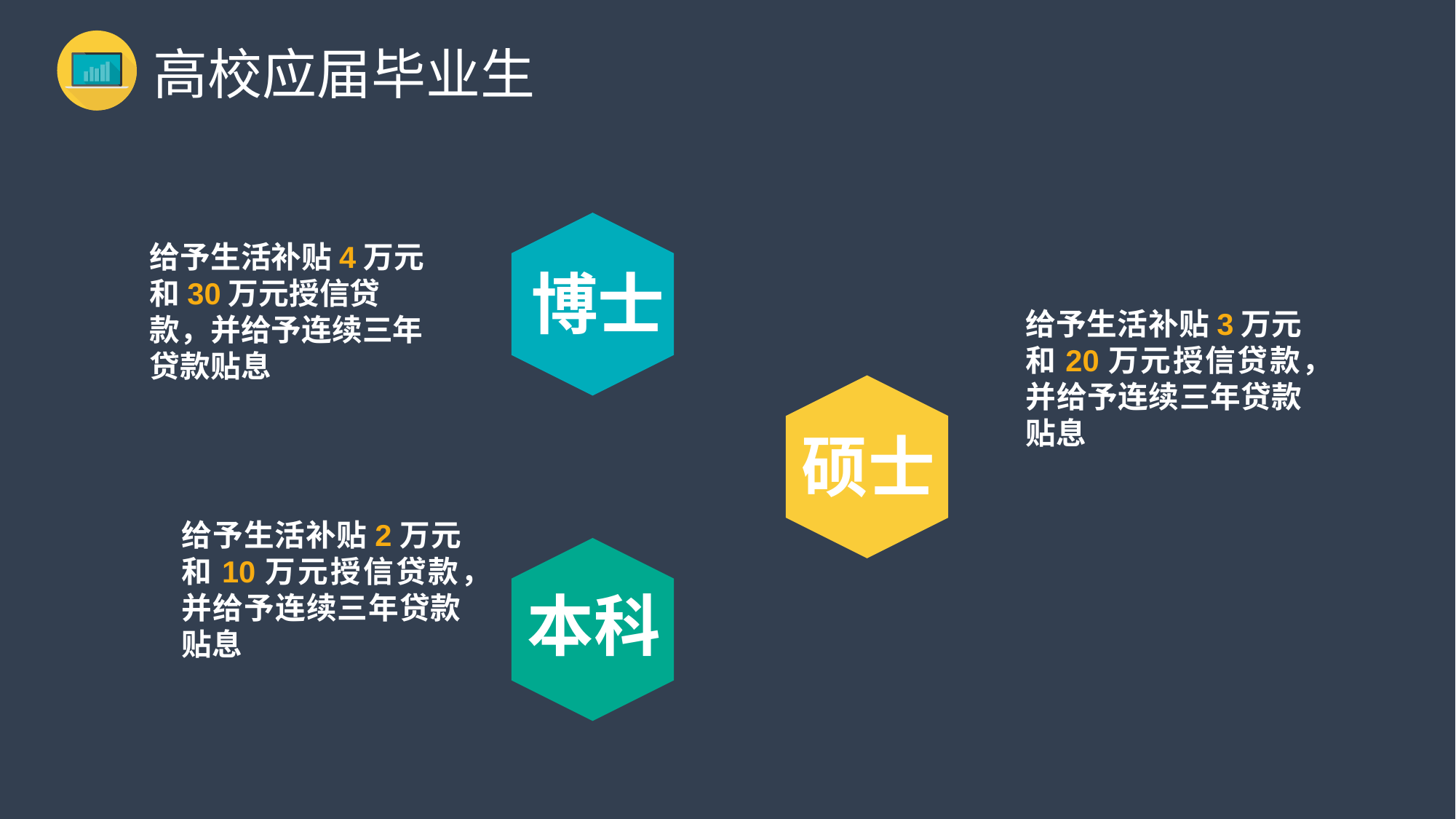

高校应届毕业生

博士

给予生活补贴4万元和30万元授信贷款，并给予连续三年贷款贴息
给予生活补贴3万元和20万元授信贷款，并给予连续三年贷款贴息

硕士

本科
给予生活补贴2万元和10万元授信贷款，并给予连续三年贷款贴息